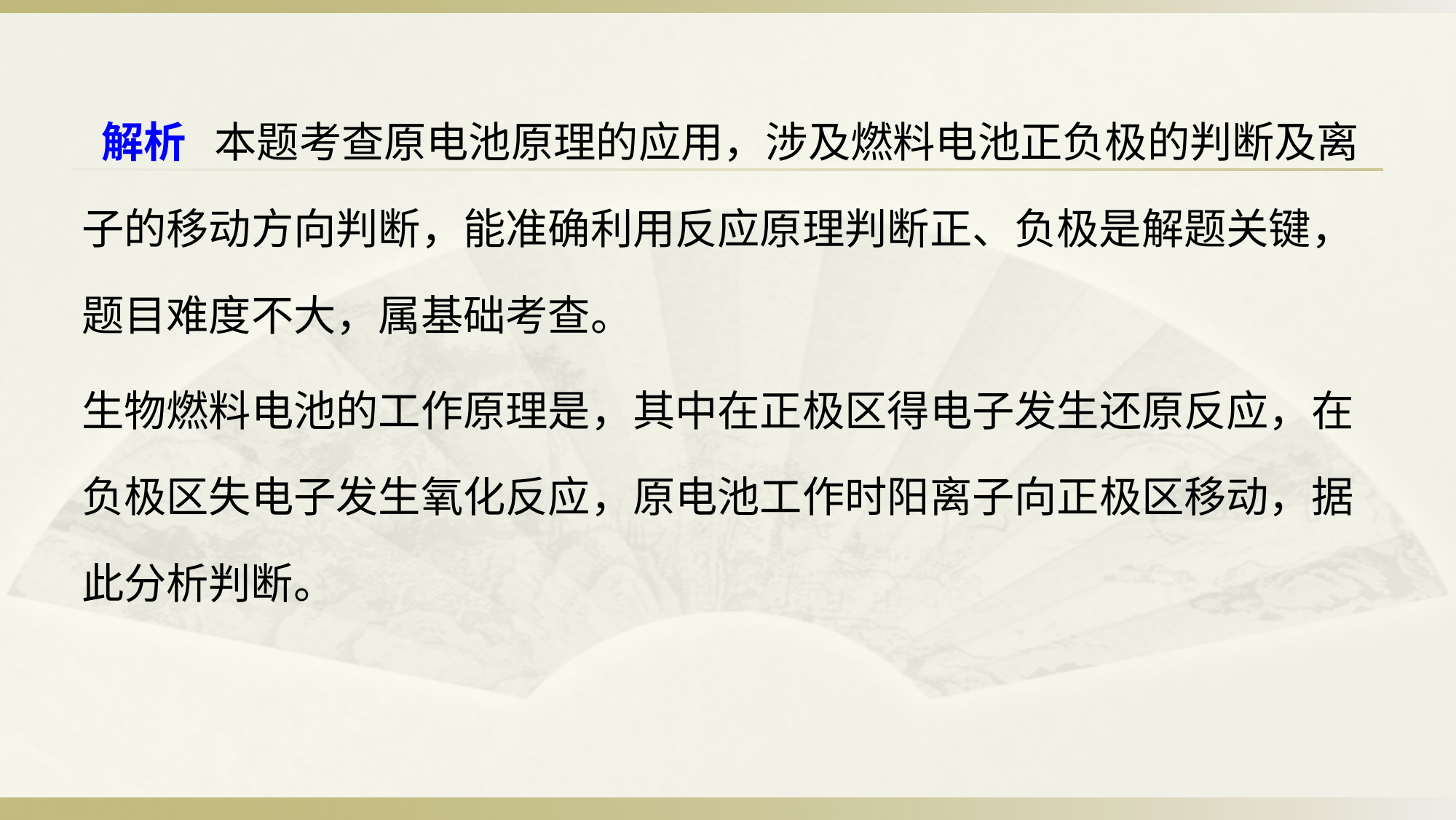

解析   本题考查原电池原理的应用，涉及燃料电池正负极的判断及离子的移动方向判断，能准确利用反应原理判断正、负极是解题关键，题目难度不大，属基础考查。
生物燃料电池的工作原理是，其中在正极区得电子发生还原反应，在负极区失电子发生氧化反应，原电池工作时阳离子向正极区移动，据此分析判断。